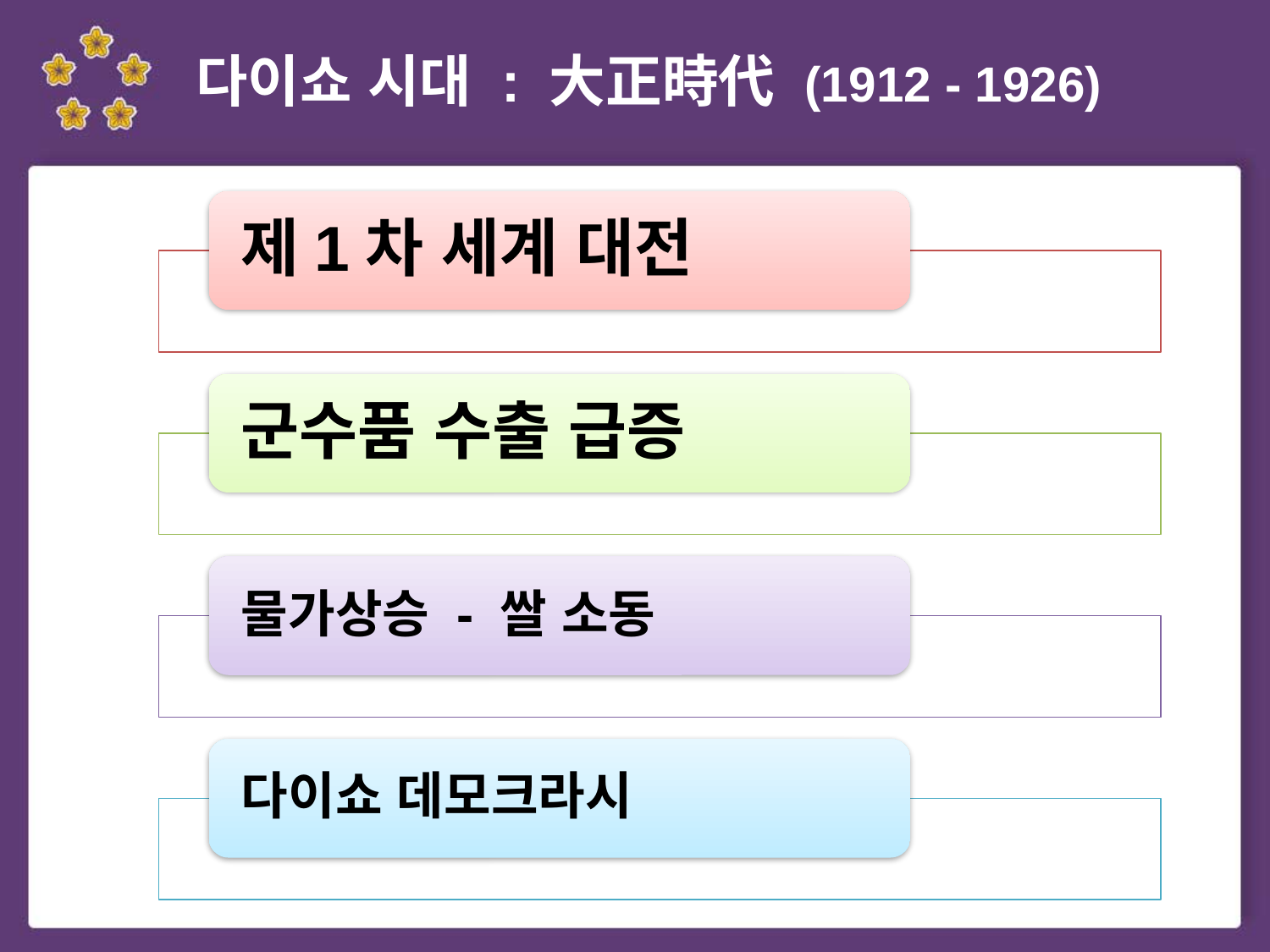

# 다이쇼 시대 : 大正時代 (1912 - 1926)
제1차 세계 대전
군수품 수출 급증
물가상승 - 쌀 소동
다이쇼 데모크라시